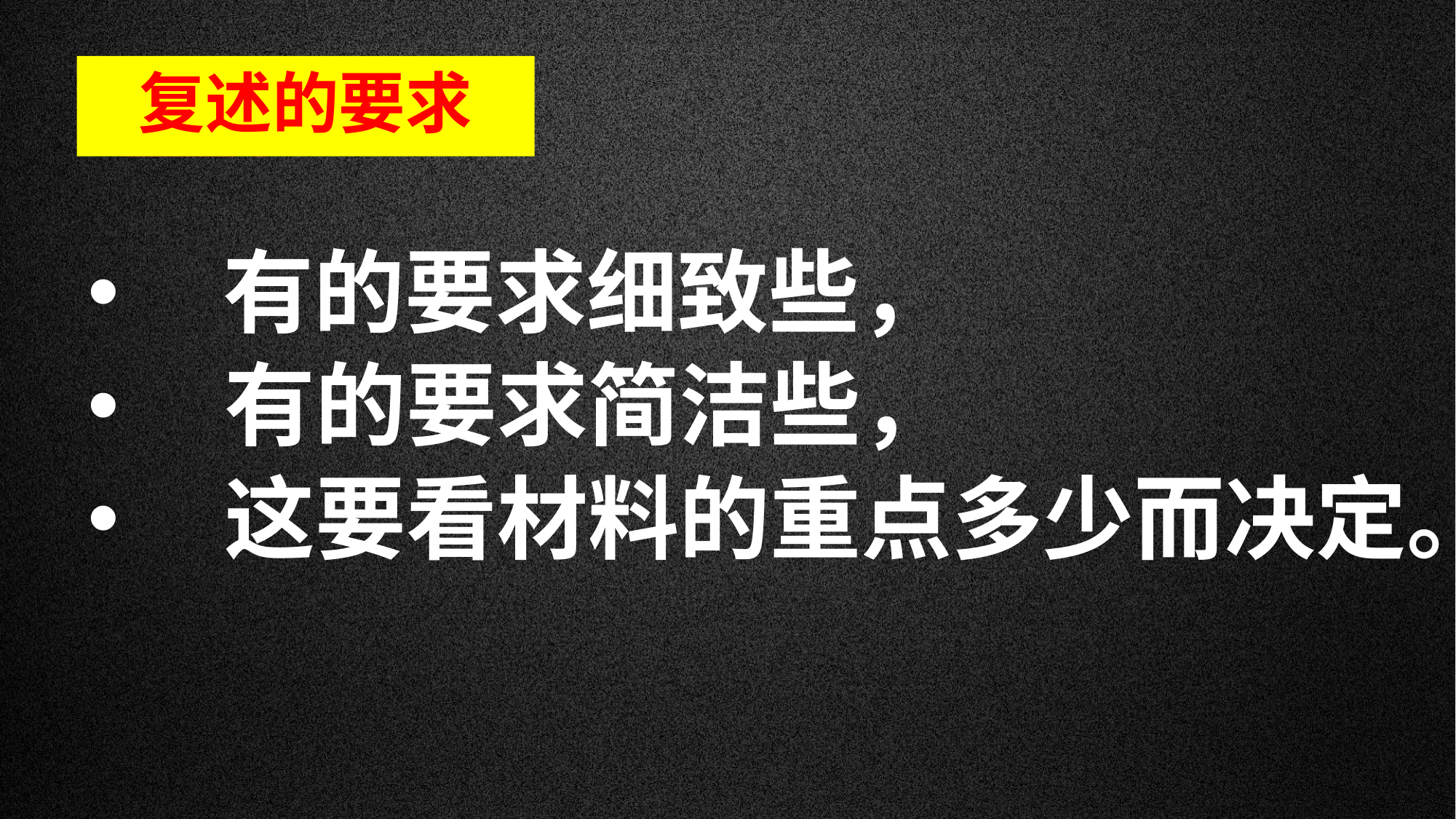

复述的要求
    有的要求细致些，
    有的要求简洁些，
    这要看材料的重点多少而决定。